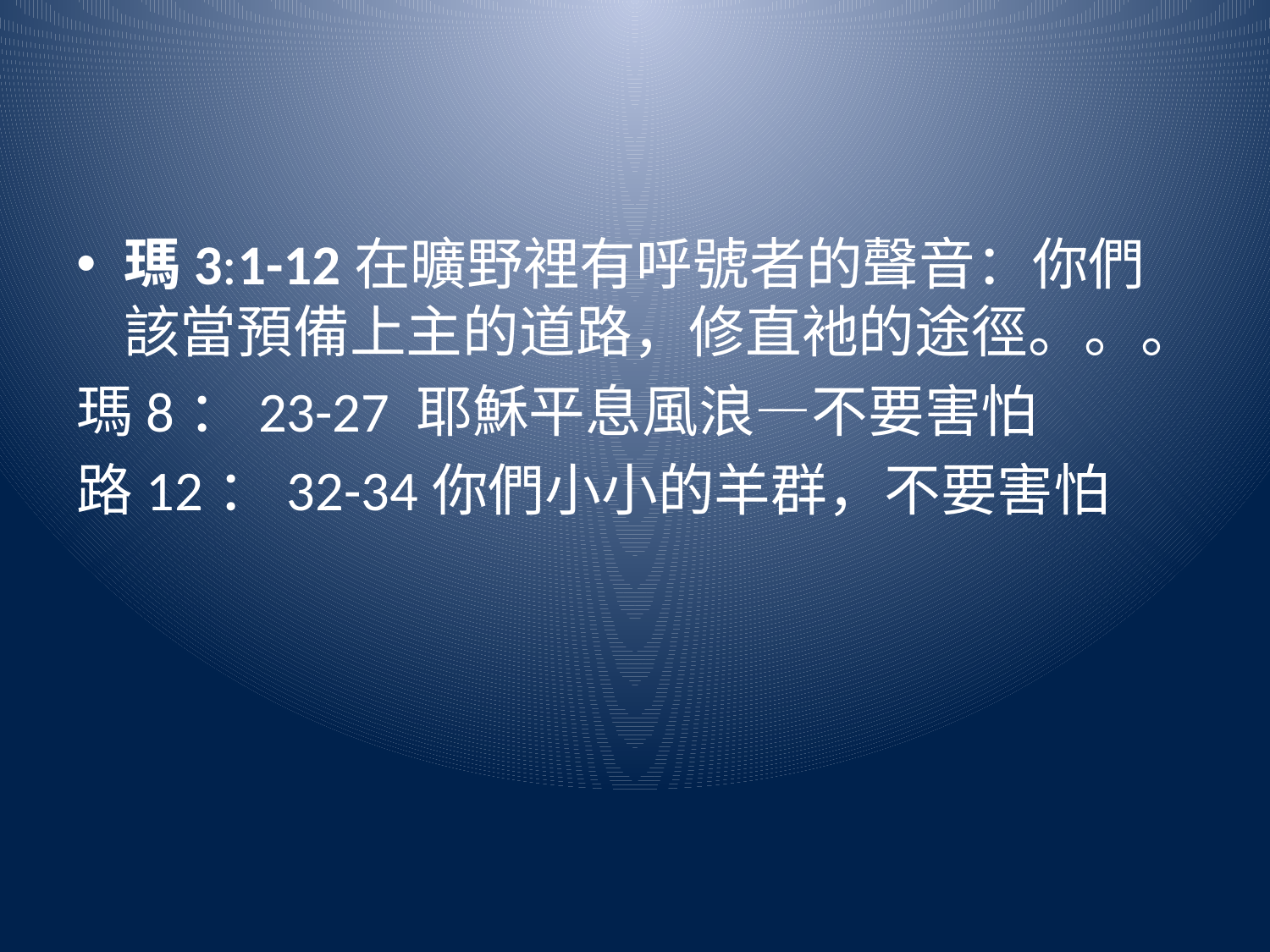

#
瑪3:1-12在曠野裡有呼號者的聲音：你們該當預備上主的道路，修直衪的途徑。。。
瑪8：23-27 耶穌平息風浪—不要害怕
路12：32-34你們小小的羊群，不要害怕